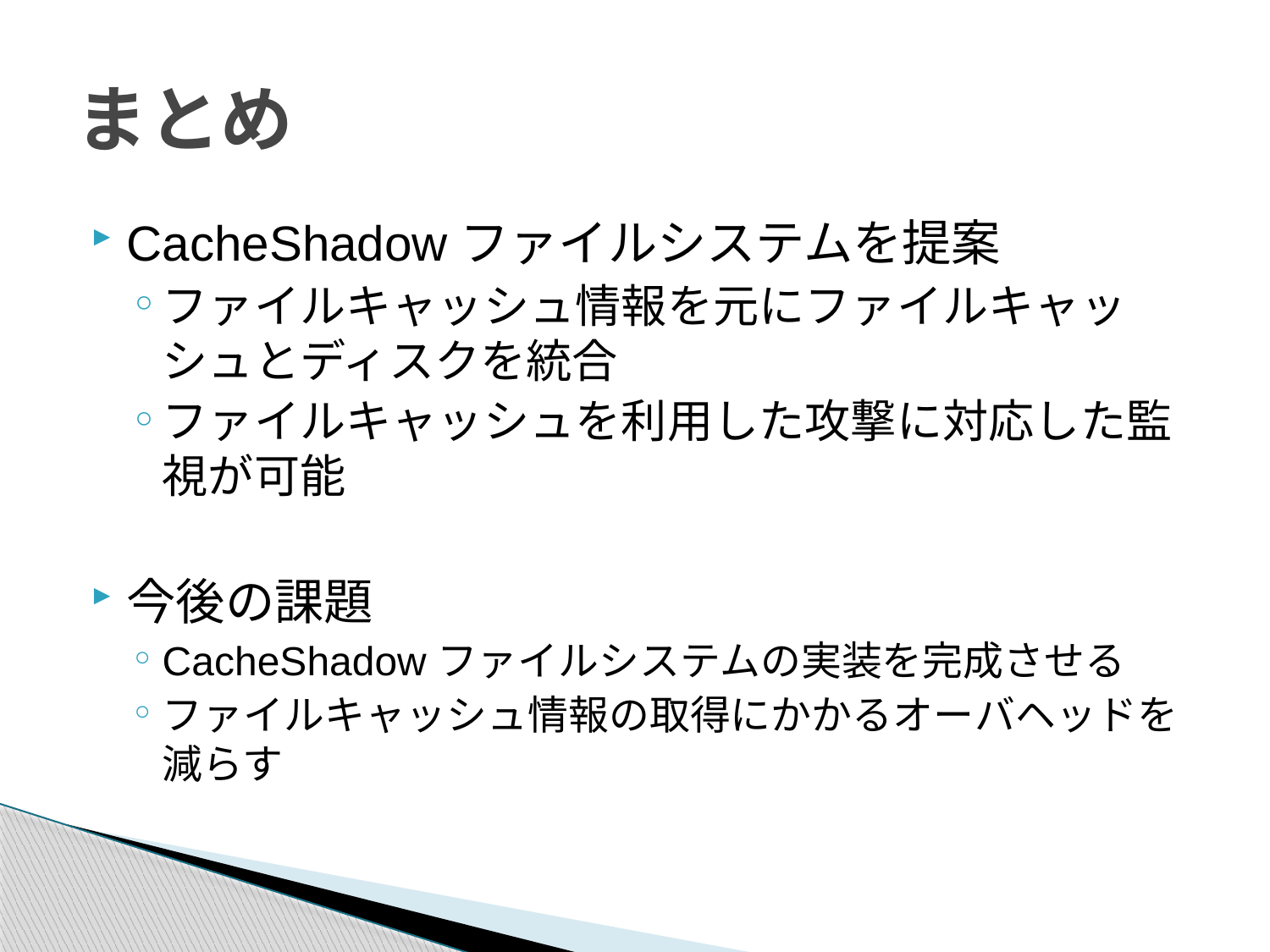

# まとめ
CacheShadowファイルシステムを提案
ファイルキャッシュ情報を元にファイルキャッシュとディスクを統合
ファイルキャッシュを利用した攻撃に対応した監視が可能

今後の課題
CacheShadowファイルシステムの実装を完成させる
ファイルキャッシュ情報の取得にかかるオーバヘッドを減らす